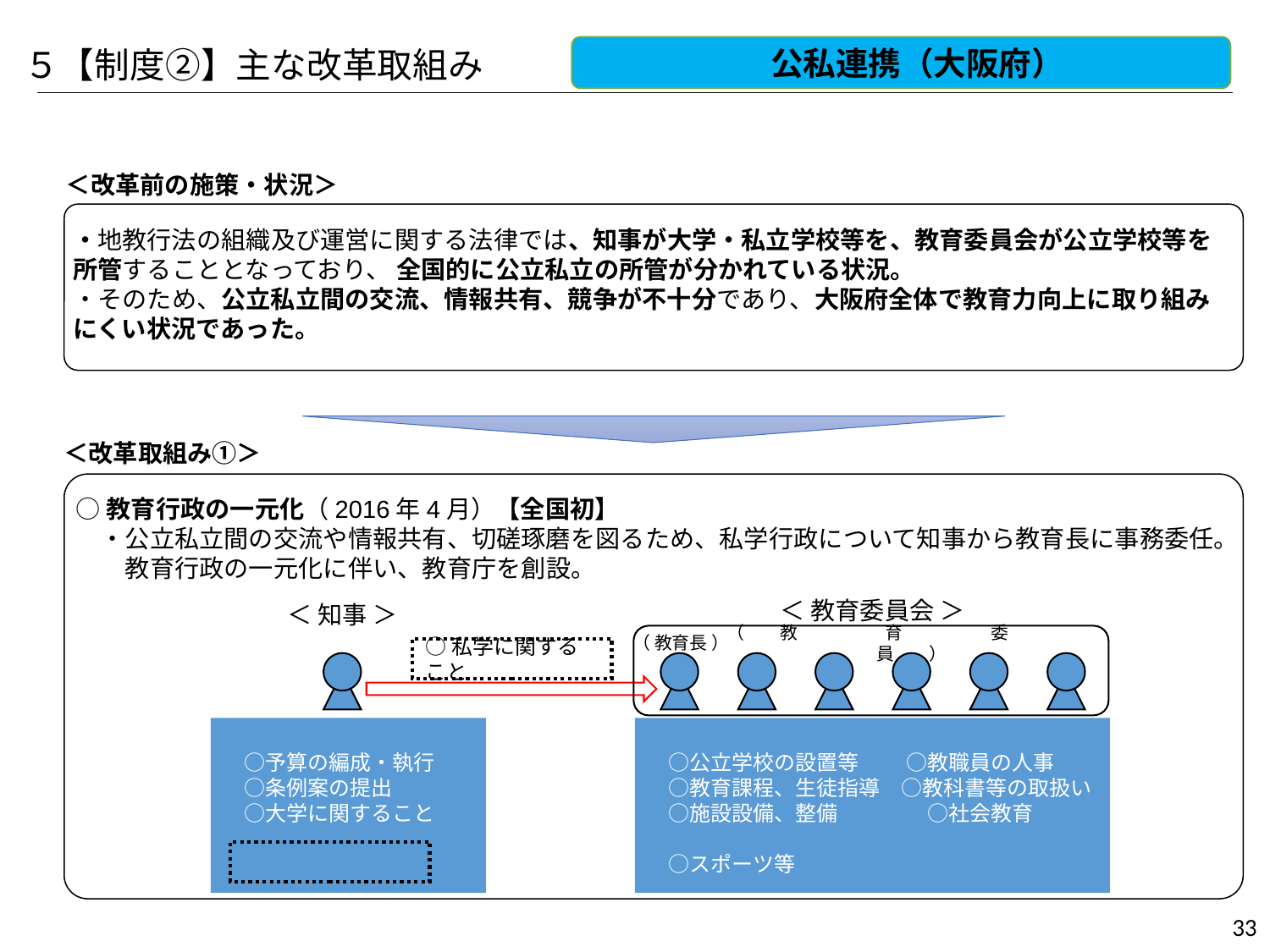

５【制度②】主な改革取組み
　公私連携（大阪府）
＜改革前の施策・状況＞

・地教行法の組織及び運営に関する法律では、知事が大学・私立学校等を、教育委員会が公立学校等を所管することとなっており、 全国的に公立私立の所管が分かれている状況。
・そのため、公立私立間の交流、情報共有、競争が不十分であり、大阪府全体で教育力向上に取り組みにくい状況であった。

＜改革取組み①＞

○教育行政の一元化（2016年4月）【全国初】
　・公立私立間の交流や情報共有、切磋琢磨を図るため、私学行政について知事から教育長に事務委任。
　　教育行政の一元化に伴い、教育庁を創設。
＜ 教育委員会 ＞
＜ 知事 ＞
（ 教育長 ）
（　　教　　　　　育　　　　　委　　　　　員　　）

○私学に関すること

　○予算の編成・執行
　○条例案の提出
　○大学に関すること

　○公立学校の設置等　　 ○教職員の人事
　○教育課程、生徒指導　○教科書等の取扱い
　○施設設備、整備　　 　　○社会教育
　○スポーツ等

33